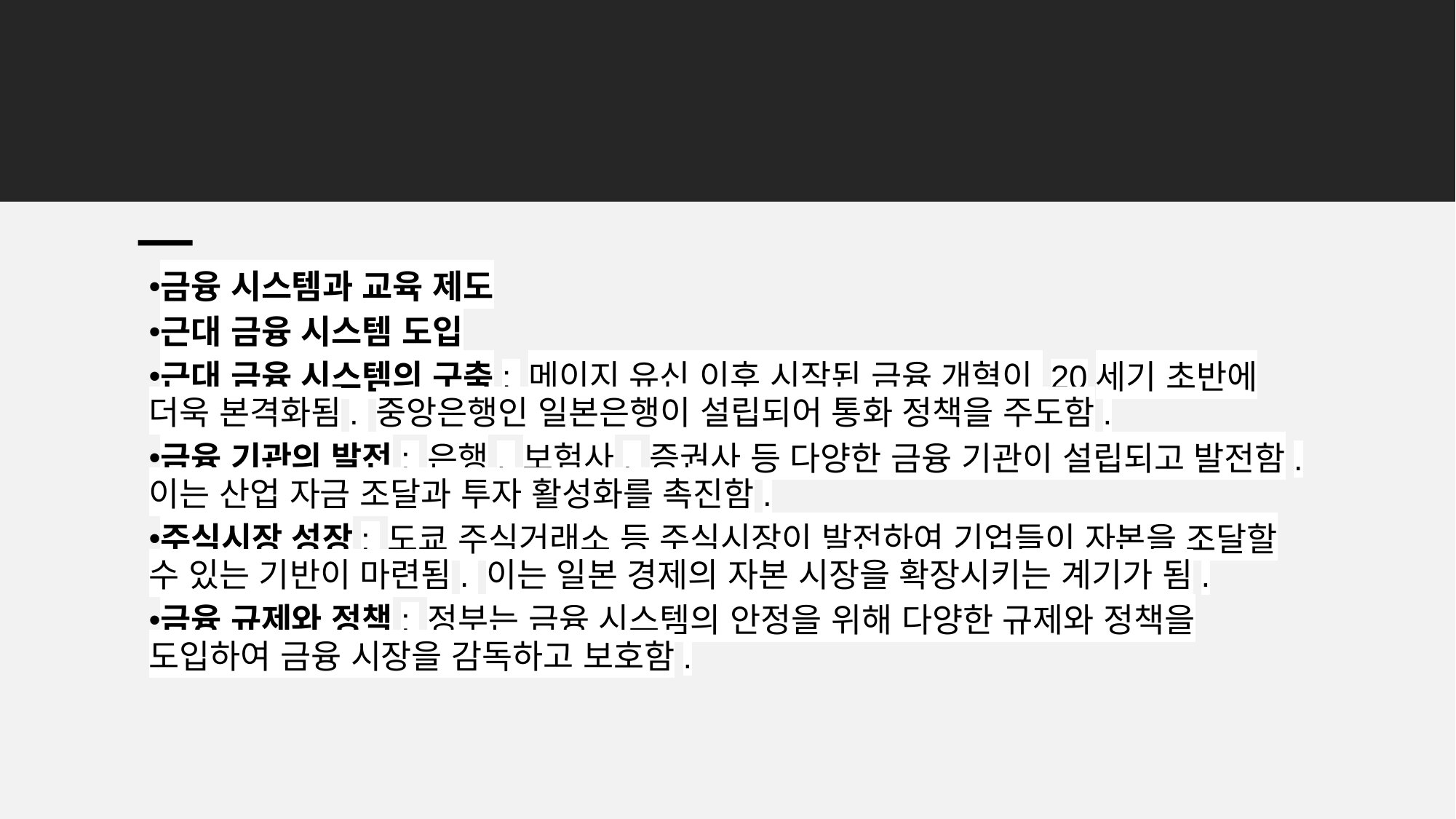

금융 시스템과 교육 제도
근대 금융 시스템 도입
근대 금융 시스템의 구축: 메이지 유신 이후 시작된 금융 개혁이 20세기 초반에 더욱 본격화됨. 중앙은행인 일본은행이 설립되어 통화 정책을 주도함.
금융 기관의 발전: 은행, 보험사, 증권사 등 다양한 금융 기관이 설립되고 발전함. 이는 산업 자금 조달과 투자 활성화를 촉진함.
주식시장 성장: 도쿄 주식거래소 등 주식시장이 발전하여 기업들이 자본을 조달할 수 있는 기반이 마련됨. 이는 일본 경제의 자본 시장을 확장시키는 계기가 됨.
금융 규제와 정책: 정부는 금융 시스템의 안정을 위해 다양한 규제와 정책을 도입하여 금융 시장을 감독하고 보호함.